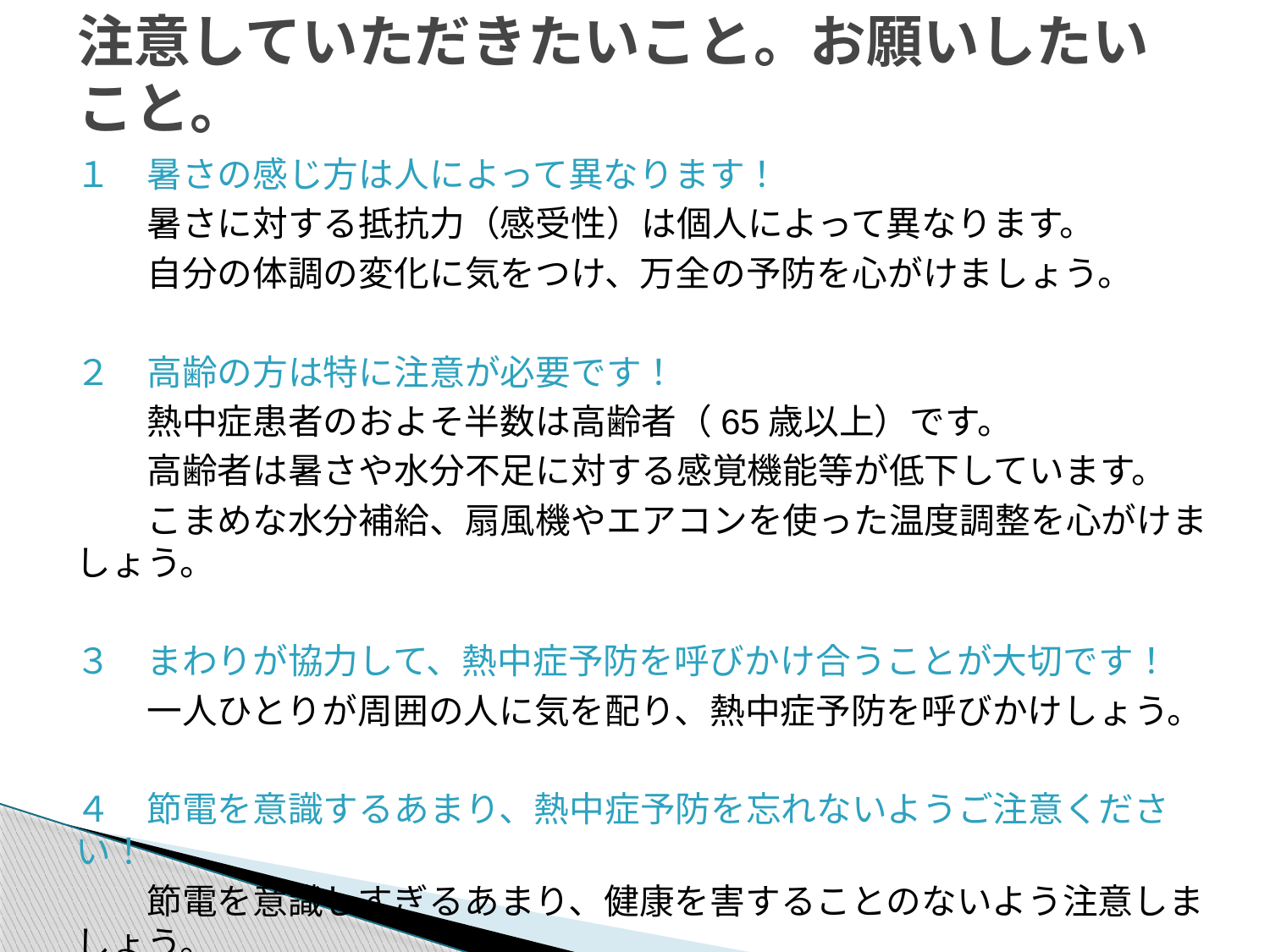

# 注意していただきたいこと。お願いしたいこと。
１　暑さの感じ方は人によって異なります！
　　暑さに対する抵抗力（感受性）は個人によって異なります。
　　自分の体調の変化に気をつけ、万全の予防を心がけましょう。

２　高齢の方は特に注意が必要です！
　　熱中症患者のおよそ半数は高齢者（65歳以上）です。
　　高齢者は暑さや水分不足に対する感覚機能等が低下しています。
　　こまめな水分補給、扇風機やエアコンを使った温度調整を心がけましょう。

３　まわりが協力して、熱中症予防を呼びかけ合うことが大切です！
　　一人ひとりが周囲の人に気を配り、熱中症予防を呼びかけしょう。

４　節電を意識するあまり、熱中症予防を忘れないようご注意ください！
　　節電を意識しすぎるあまり、健康を害することのないよう注意しましょう。